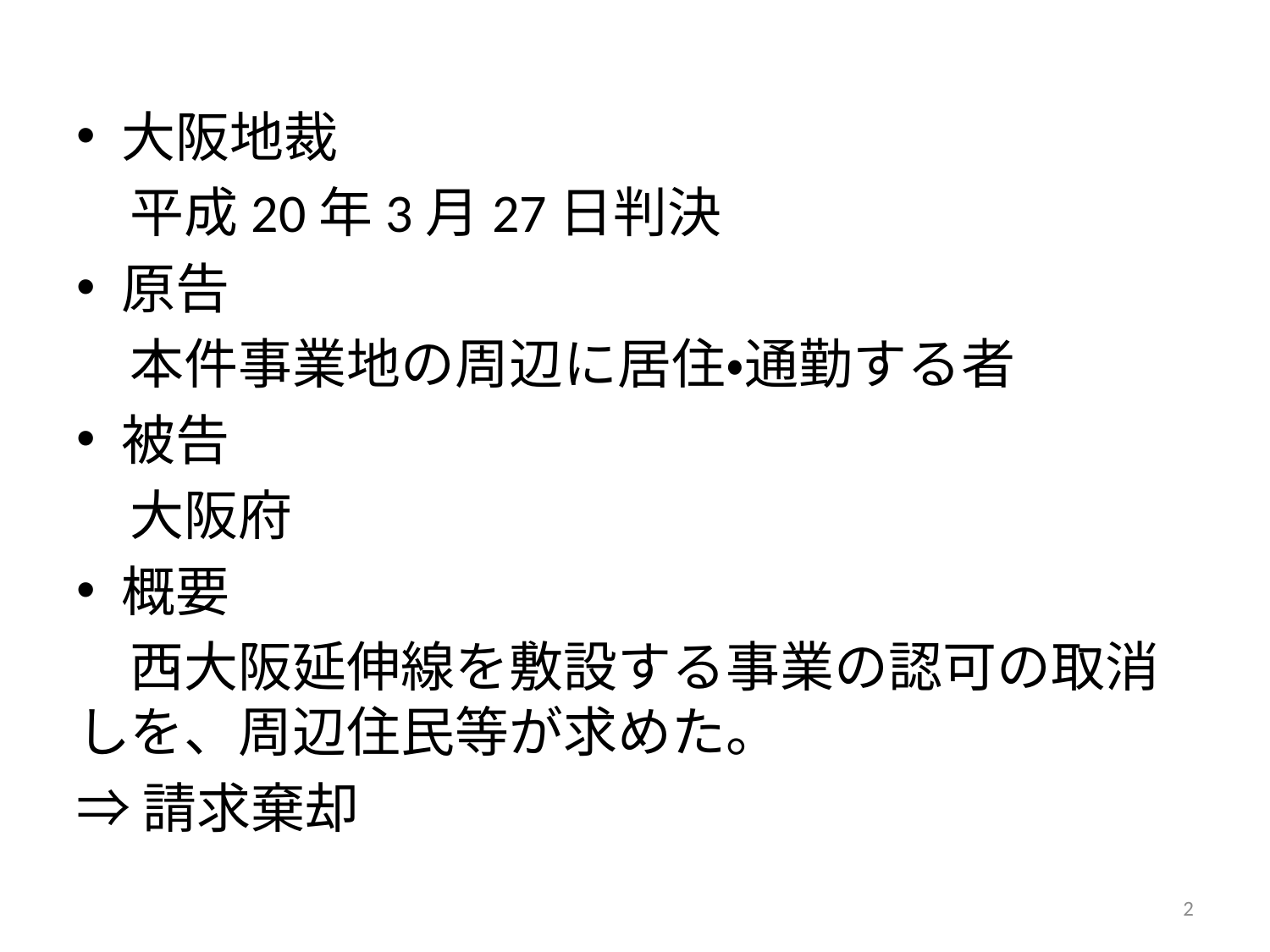

#
大阪地裁
　平成20年3月27日判決
原告
　本件事業地の周辺に居住・通勤する者
被告
　大阪府
概要
　西大阪延伸線を敷設する事業の認可の取消しを、周辺住民等が求めた。
⇒請求棄却

2